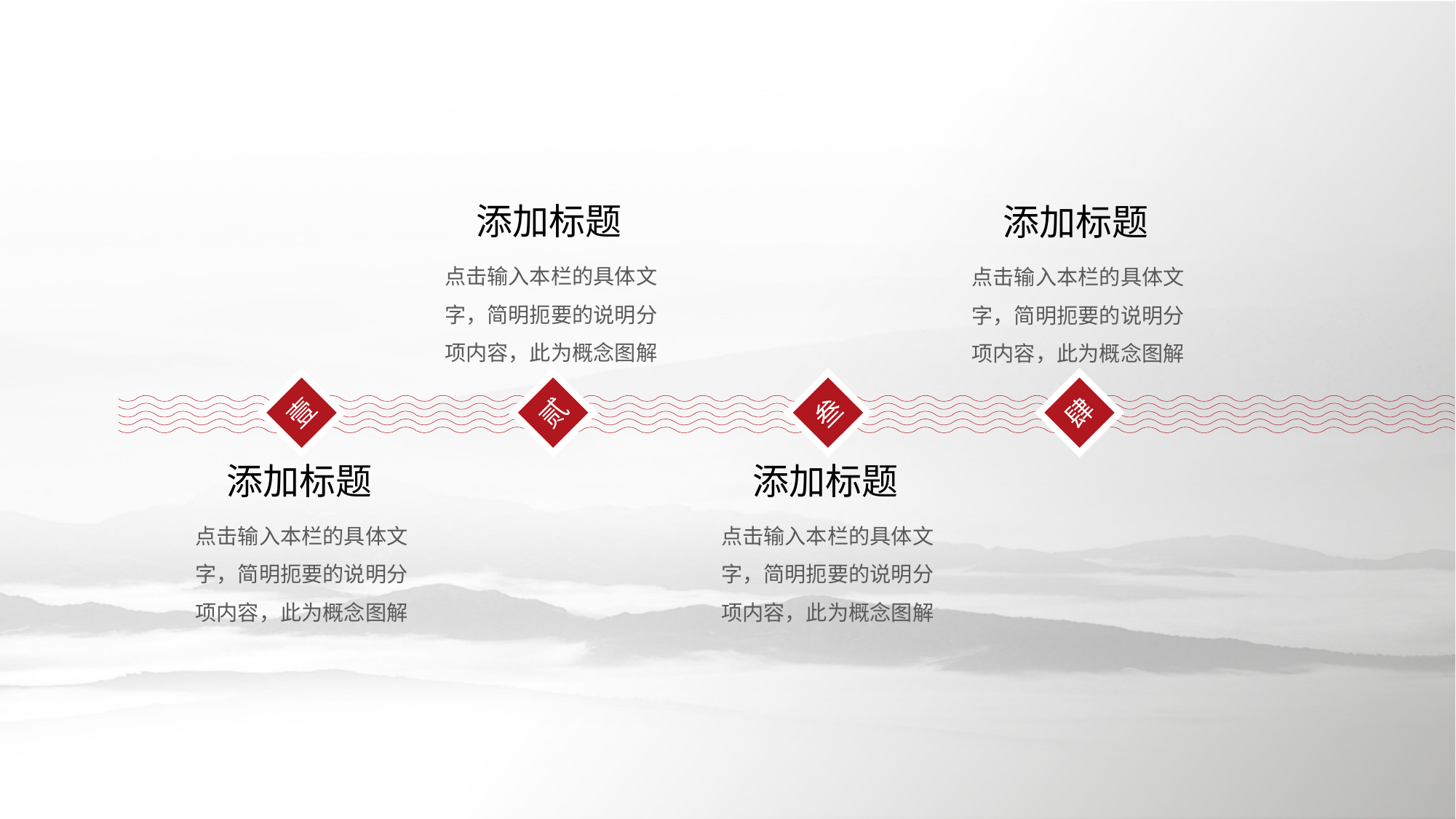

添加标题
添加标题
点击输入本栏的具体文字，简明扼要的说明分项内容，此为概念图解
点击输入本栏的具体文字，简明扼要的说明分项内容，此为概念图解
壹
贰
叁
肆

添加标题
添加标题
点击输入本栏的具体文字，简明扼要的说明分项内容，此为概念图解
点击输入本栏的具体文字，简明扼要的说明分项内容，此为概念图解